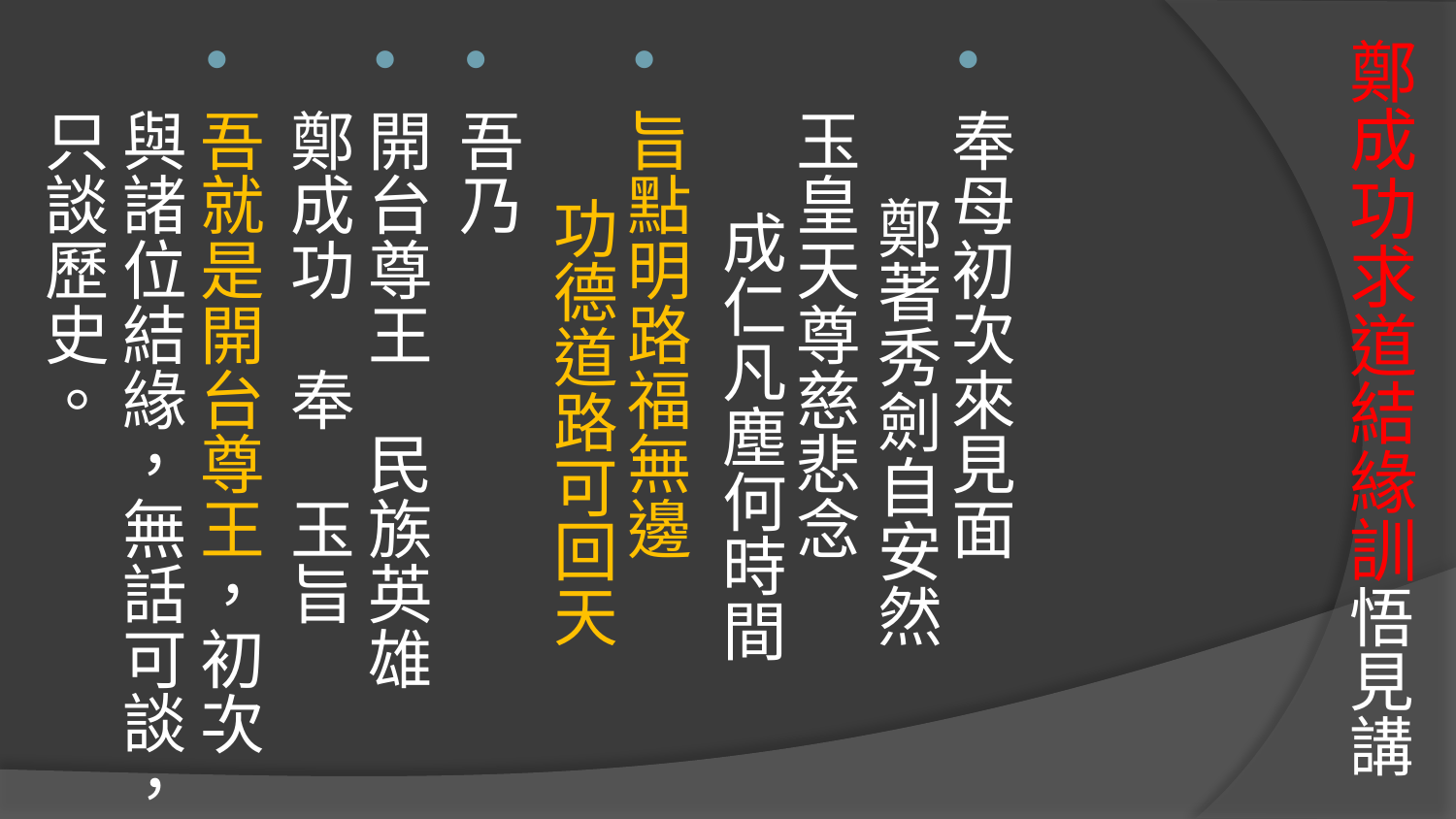

# 鄭成功求道結緣訓悟見講
奉母初次來見面　                 鄭著秀劍自安然
玉皇天尊慈悲念　                  成仁凡塵何時間
旨點明路福無邊　                 功德道路可回天
吾乃
開台尊王　民族英雄　鄭成功　奉　玉旨
吾就是開台尊王，初次與諸位結緣，無話可談，只談歷史。